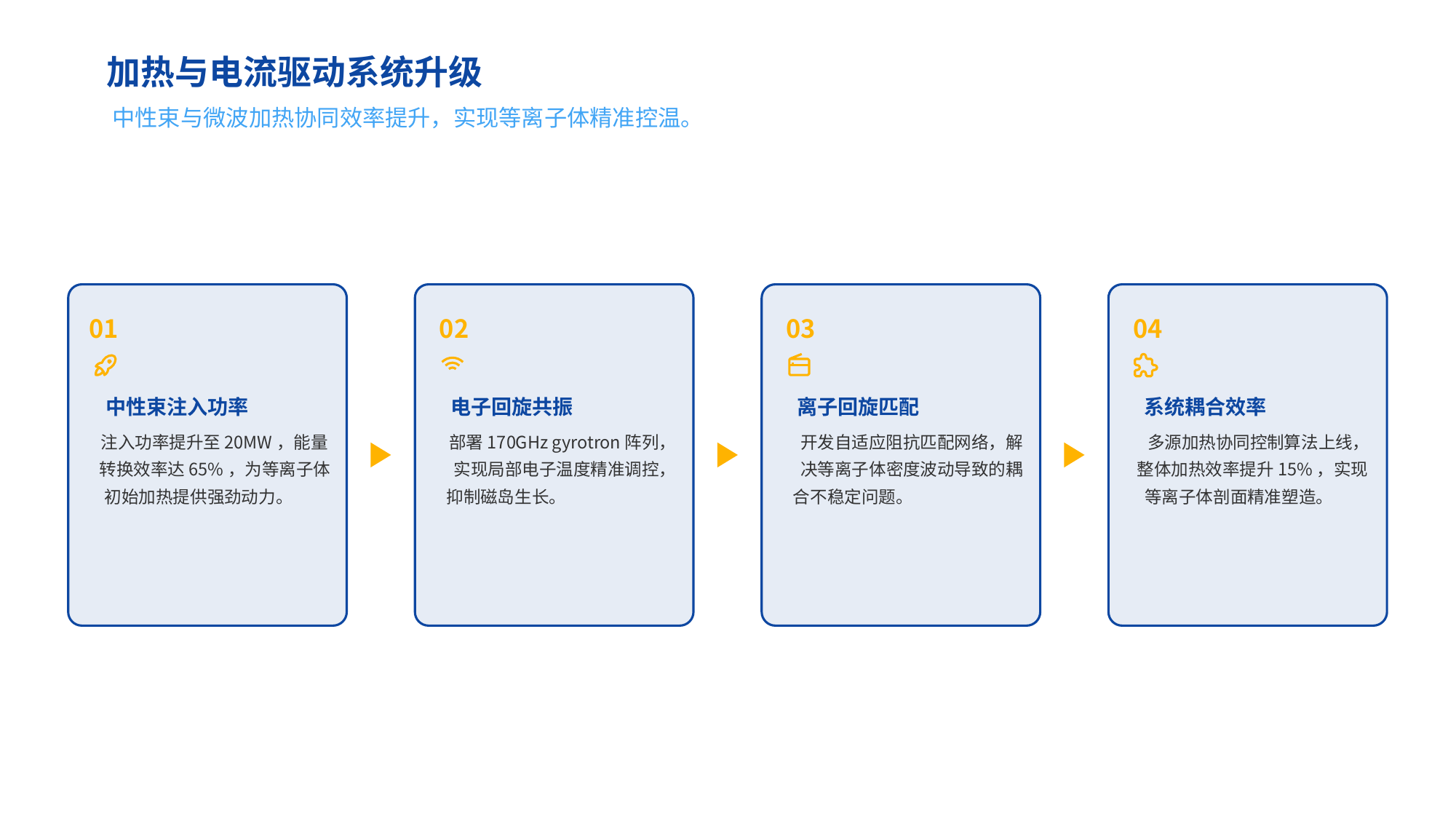

加热与电流驱动系统升级
中性束与微波加热协同效率提升，实现等离子体精准控温。

01
02
03
04

中性束注入功率
电子回旋共振
离子回旋匹配
系统耦合效率
注入功率提升至20MW，能量
部署170GHz gyrotron阵列，
开发自适应阻抗匹配网络，解
多源加热协同控制算法上线，

转换效率达65%，为等离子体
实现局部电子温度精准调控，
决等离子体密度波动导致的耦
整体加热效率提升15%，实现
初始加热提供强劲动力。
抑制磁岛生长。
合不稳定问题。
等离子体剖面精准塑造。